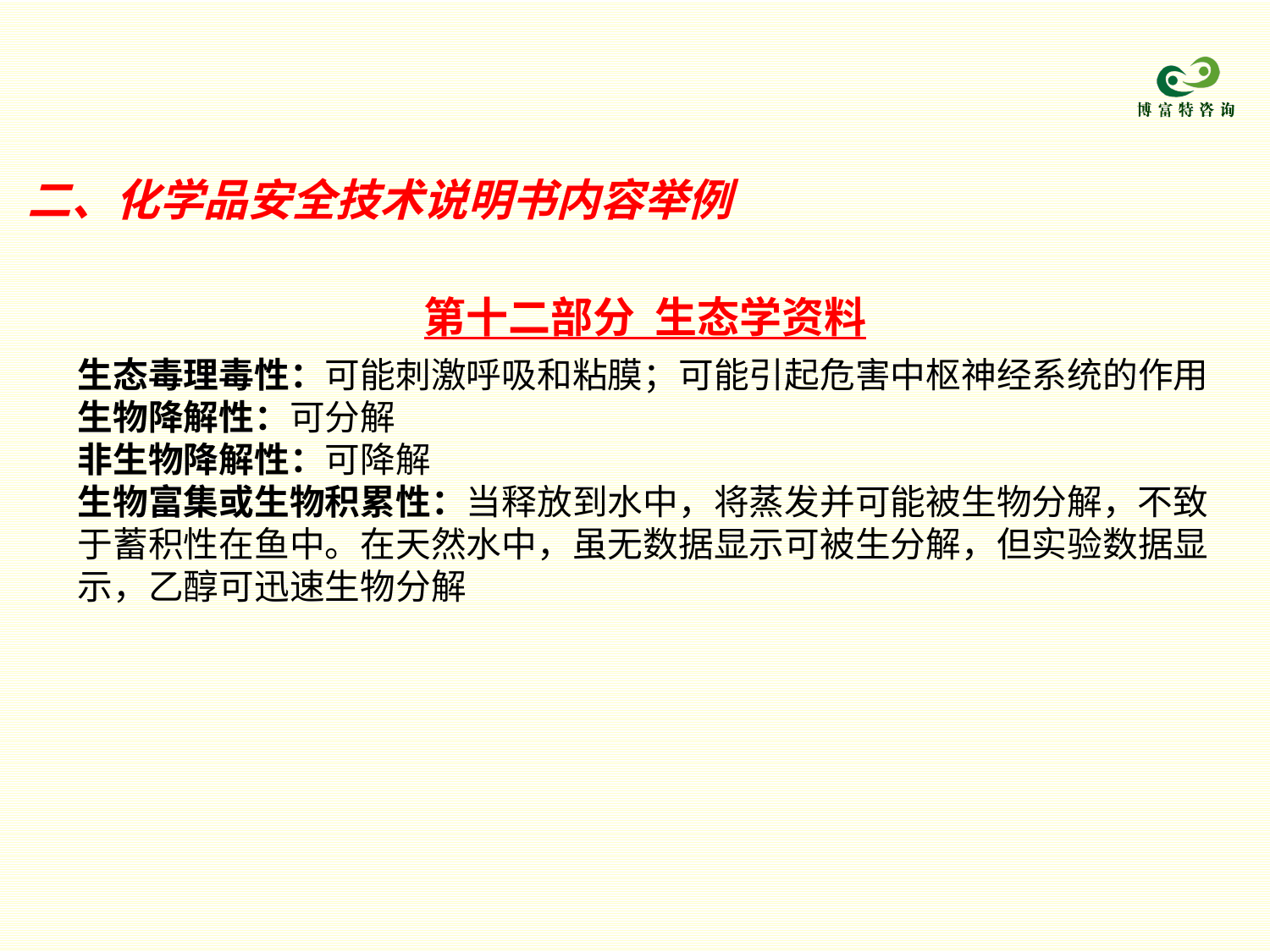

二、化学品安全技术说明书内容举例
第十二部分  生态学资料
生态毒理毒性：可能刺激呼吸和粘膜；可能引起危害中枢神经系统的作用
生物降解性：可分解
非生物降解性：可降解
生物富集或生物积累性：当释放到水中，将蒸发并可能被生物分解，不致于蓄积性在鱼中。在天然水中，虽无数据显示可被生分解，但实验数据显示，乙醇可迅速生物分解